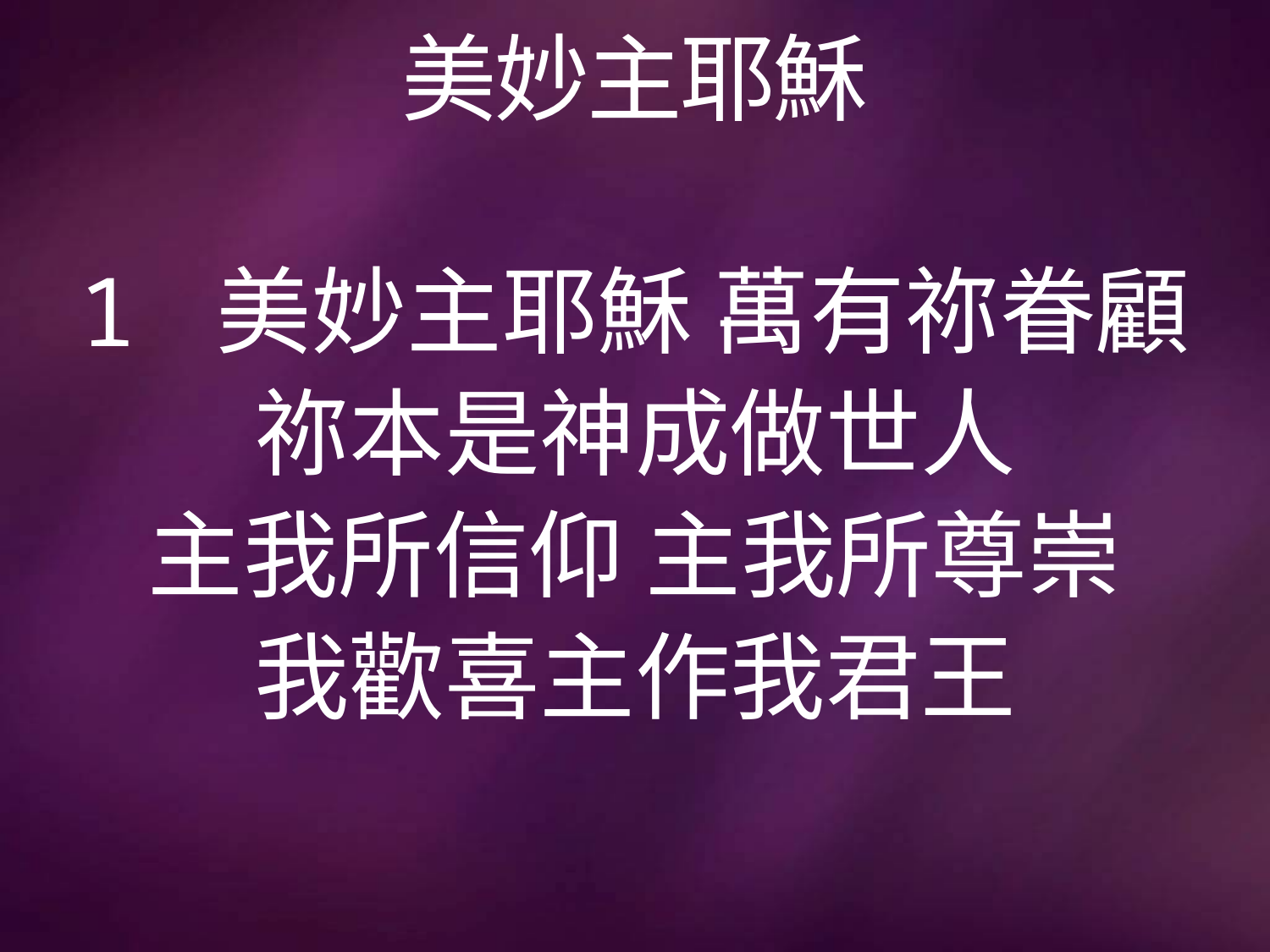

# 美妙主耶穌
1 美妙主耶穌 萬有祢眷顧
祢本是神成做世人
主我所信仰 主我所尊崇
我歡喜主作我君王